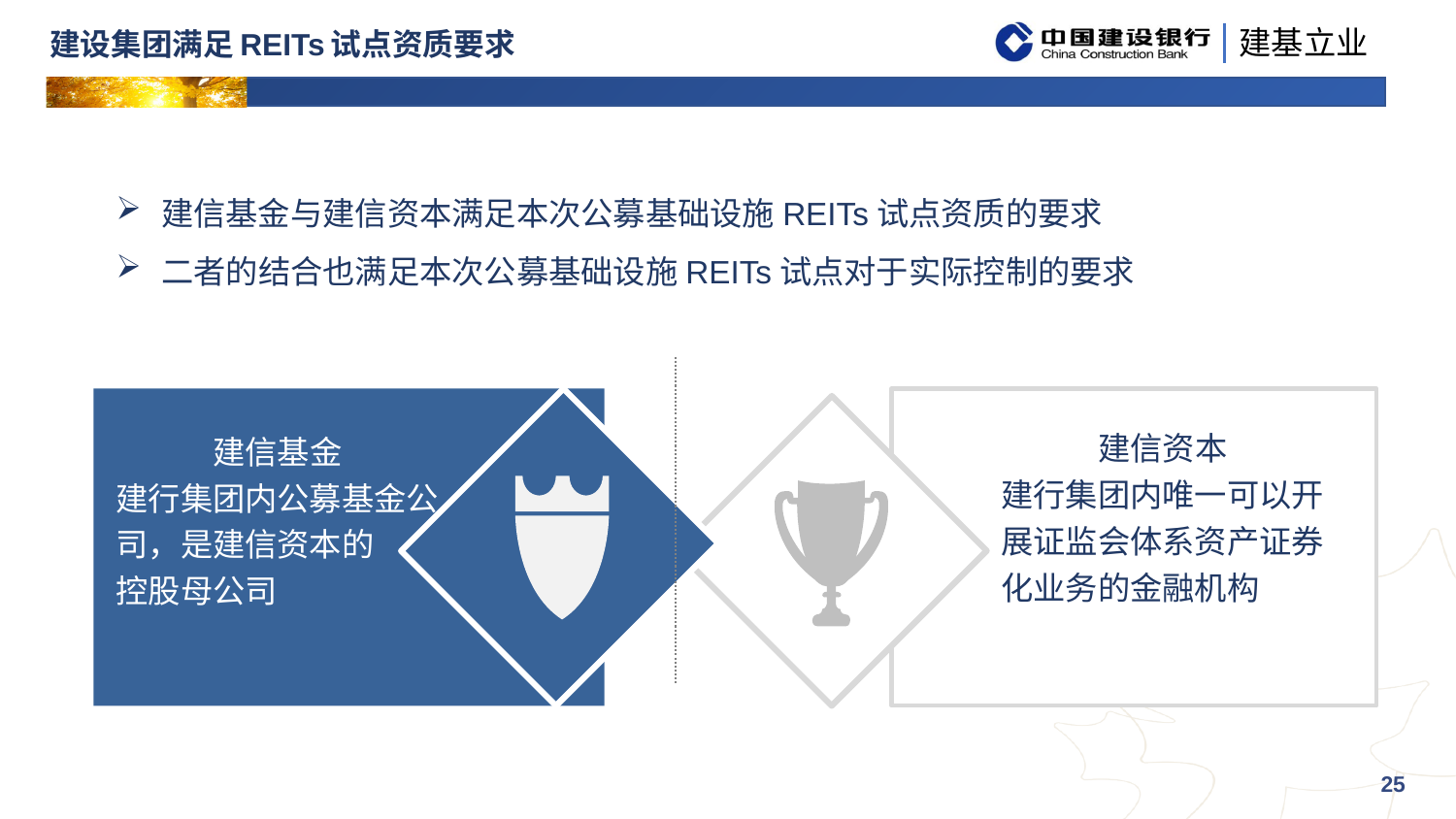

# 建设集团满足REITs试点资质要求
建信基金与建信资本满足本次公募基础设施REITs试点资质的要求
二者的结合也满足本次公募基础设施REITs试点对于实际控制的要求

建信资本
建行集团内唯一可以开展证监会体系资产证券化业务的金融机构

建信基金
建行集团内公募基金公司，是建信资本的
控股母公司
25